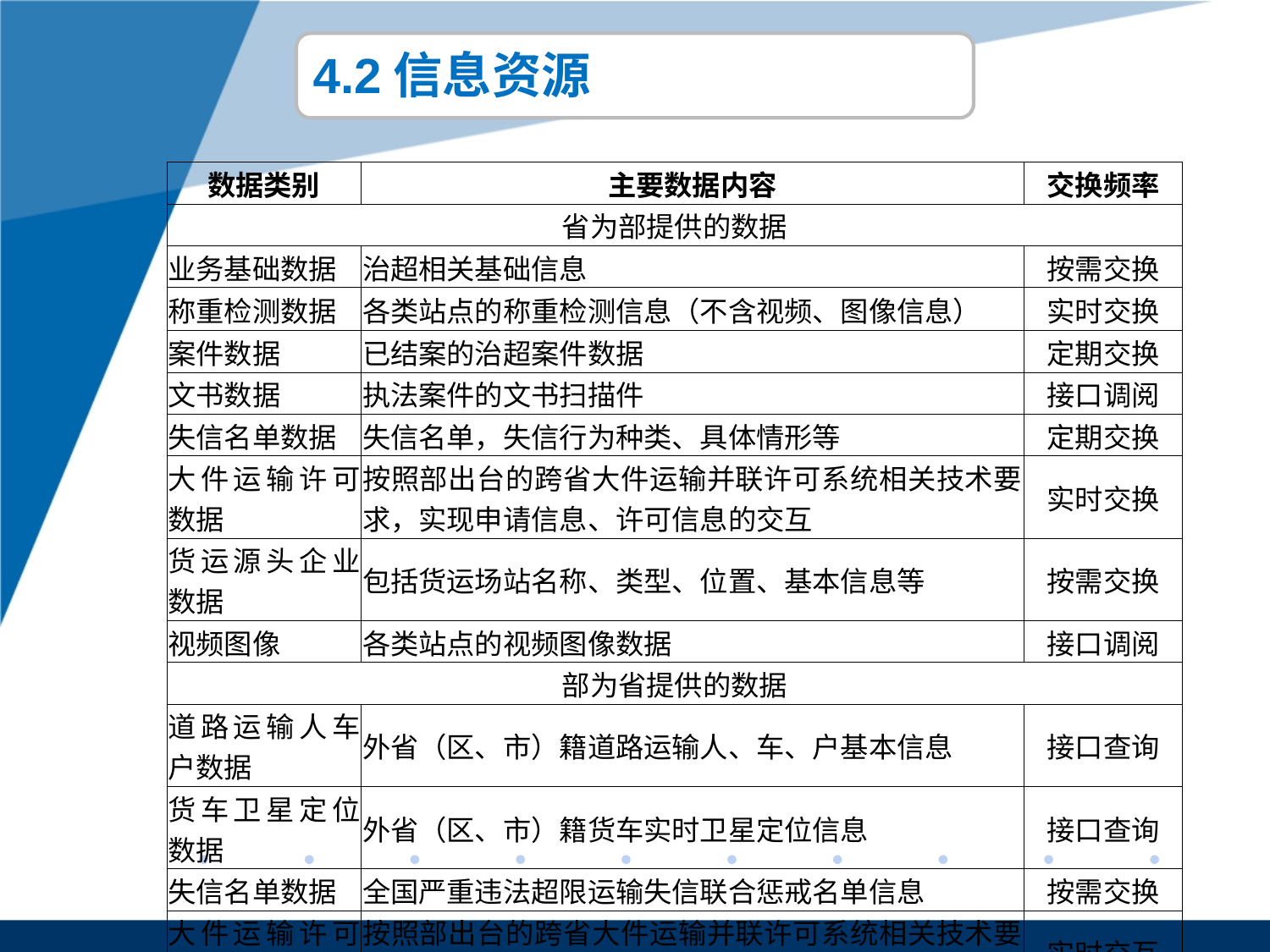

4.2信息资源
| 数据类别 | 主要数据内容 | 交换频率 |
| --- | --- | --- |
| 省为部提供的数据 |  |  |
| 业务基础数据 | 治超相关基础信息 | 按需交换 |
| 称重检测数据 | 各类站点的称重检测信息（不含视频、图像信息） | 实时交换 |
| 案件数据 | 已结案的治超案件数据 | 定期交换 |
| 文书数据 | 执法案件的文书扫描件 | 接口调阅 |
| 失信名单数据 | 失信名单，失信行为种类、具体情形等 | 定期交换 |
| 大件运输许可数据 | 按照部出台的跨省大件运输并联许可系统相关技术要求，实现申请信息、许可信息的交互 | 实时交换 |
| 货运源头企业数据 | 包括货运场站名称、类型、位置、基本信息等 | 按需交换 |
| 视频图像 | 各类站点的视频图像数据 | 接口调阅 |
| 部为省提供的数据 |  |  |
| 道路运输人车户数据 | 外省（区、市）籍道路运输人、车、户基本信息 | 接口查询 |
| 货车卫星定位数据 | 外省（区、市）籍货车实时卫星定位信息 | 接口查询 |
| 失信名单数据 | 全国严重违法超限运输失信联合惩戒名单信息 | 按需交换 |
| 大件运输许可数据 | 按照部出台的跨省大件运输并联许可系统相关技术要求，实现企业注册信息、许可信息的交互 | 实时交互 |